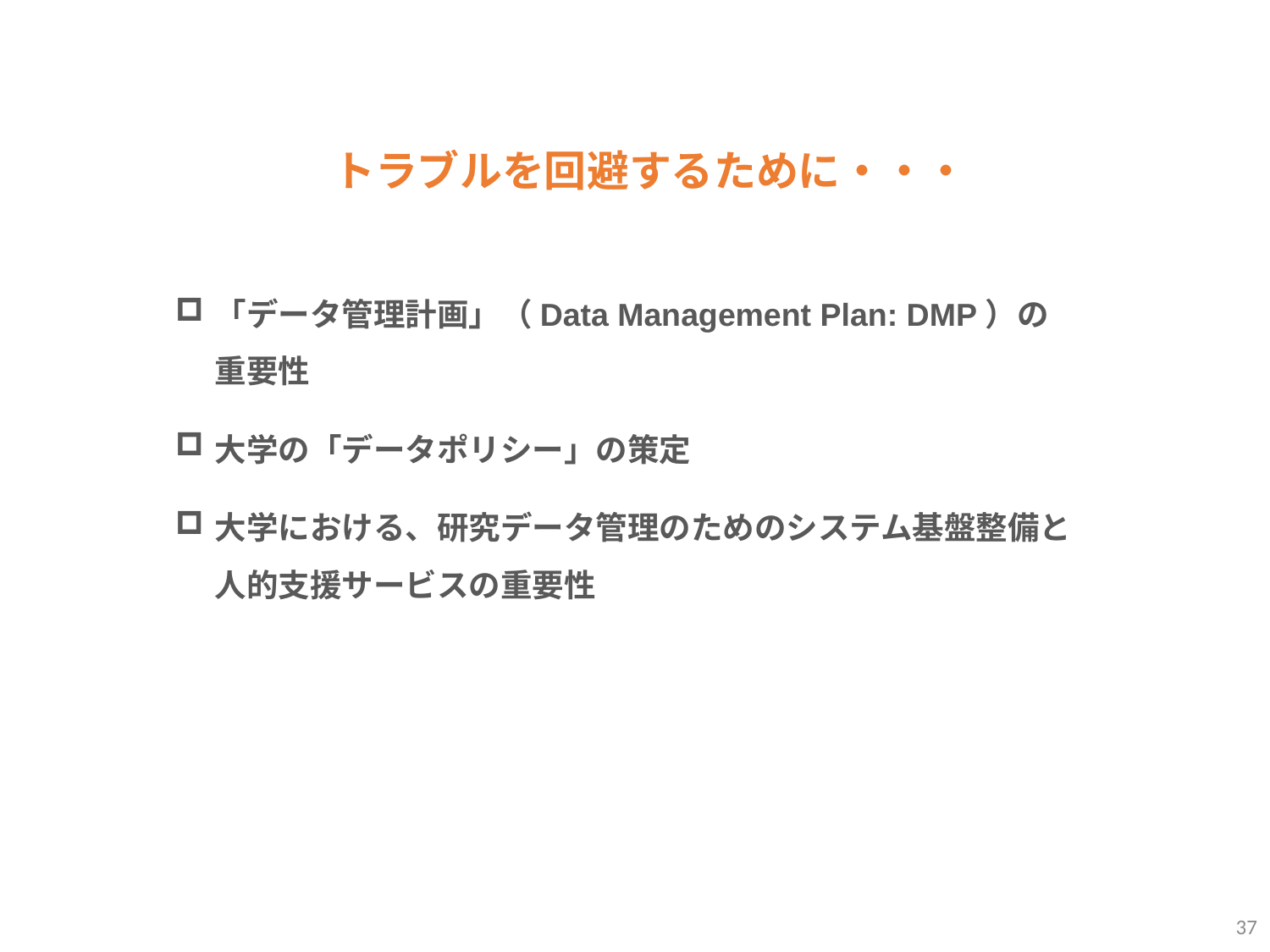

トラブルを回避するために・・・
「データ管理計画」（Data Management Plan: DMP）の
重要性
大学の「データポリシー」の策定
大学における、研究データ管理のためのシステム基盤整備と
人的支援サービスの重要性
37